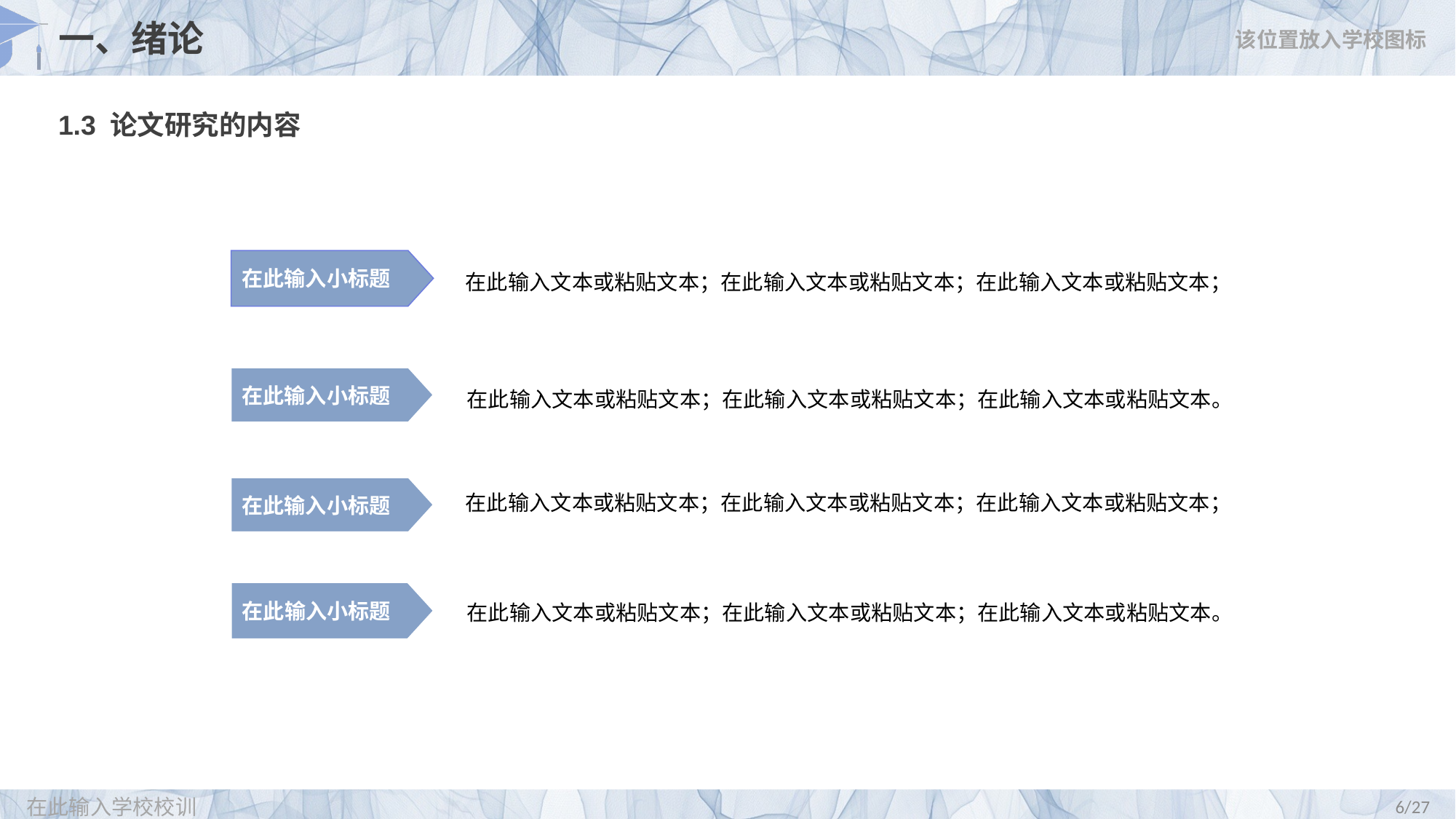

# 一、绪论
该位置放入学校图标
1.3 论文研究的内容
在此输入小标题
在此输入文本或粘贴文本；在此输入文本或粘贴文本；在此输入文本或粘贴文本；
在此输入小标题
在此输入文本或粘贴文本；在此输入文本或粘贴文本；在此输入文本或粘贴文本。
在此输入文本或粘贴文本；在此输入文本或粘贴文本；在此输入文本或粘贴文本；
在此输入小标题
在此输入文本或粘贴文本；在此输入文本或粘贴文本；在此输入文本或粘贴文本。
在此输入小标题
在此输入学校校训
6/27